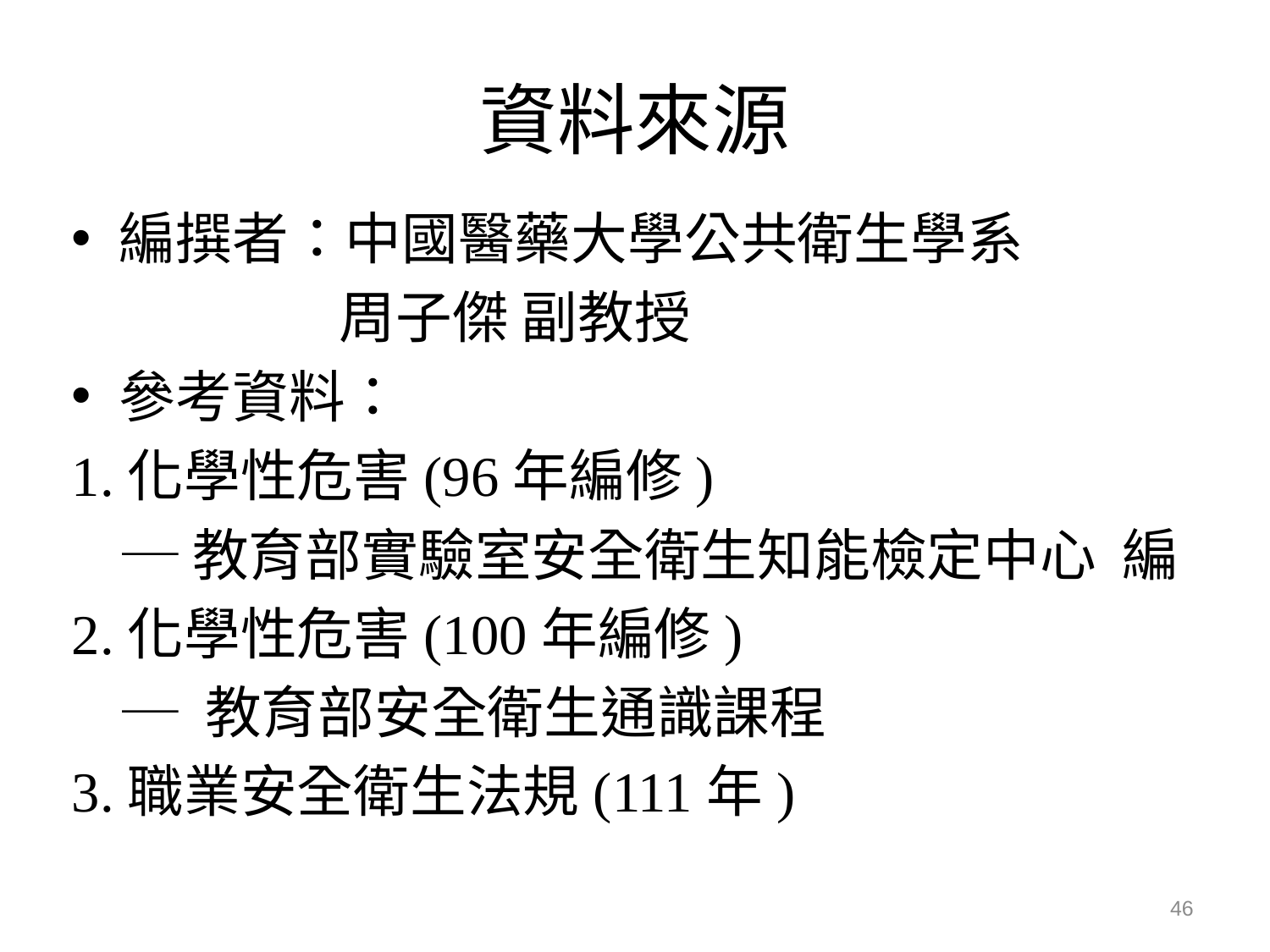

# 資料來源
編撰者：中國醫藥大學公共衛生學系
                    周子傑 副教授
參考資料：
1.化學性危害(96年編修)
    ─教育部實驗室安全衛生知能檢定中心  編
2.化學性危害(100年編修)
    ─ 教育部安全衛生通識課程
3.職業安全衛生法規(111年)
46